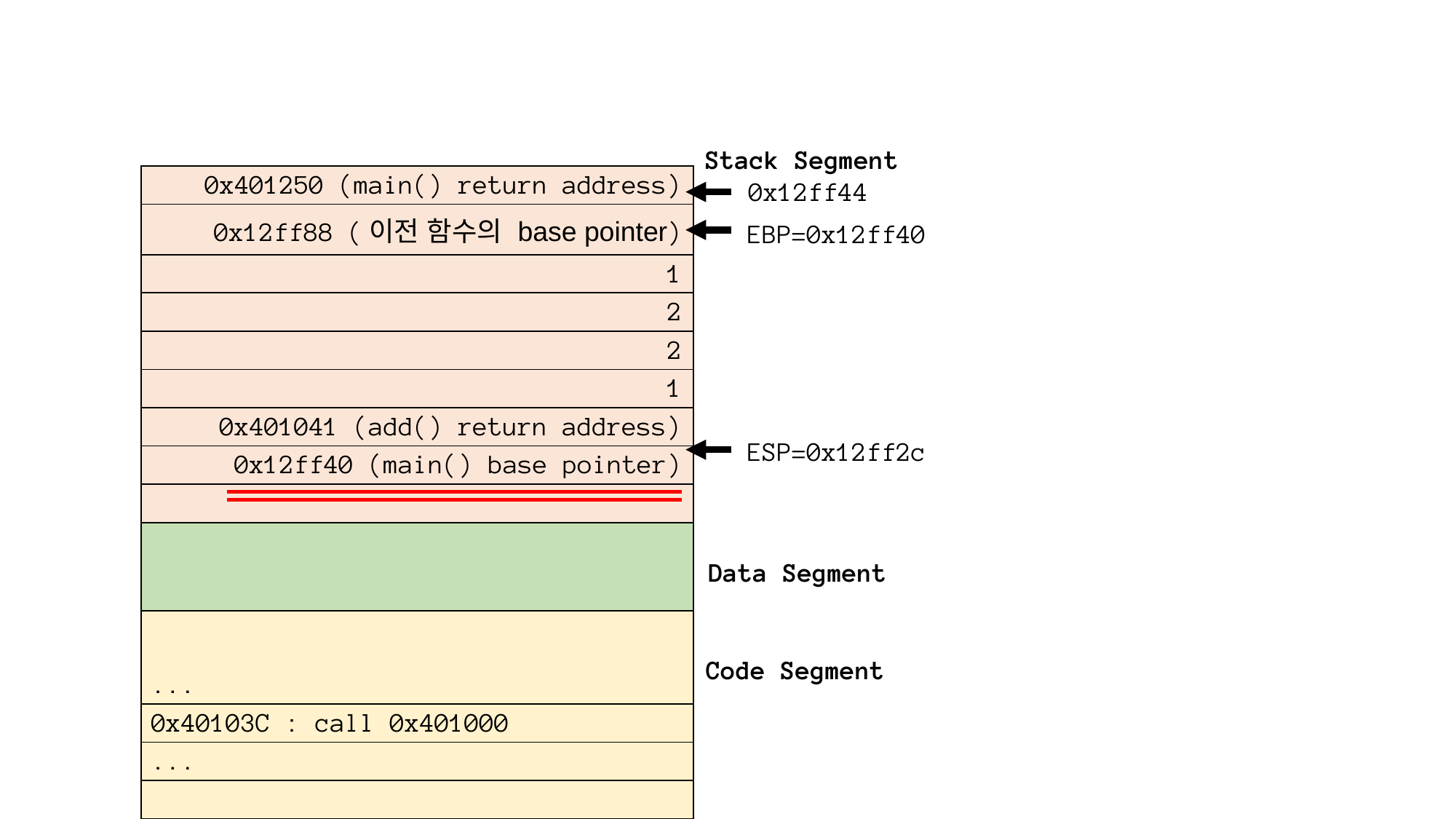

Stack Segment
| 0x401250 (main() return address) |
| --- |
| 0x12ff88 (이전 함수의 base pointer) |
| 1 |
| 2 |
| 2 |
| 1 |
| 0x401041 (add() return address) |
| 0x12ff40 (main() base pointer) |
|  |
|  |
| ... |
| 0x40103C : call 0x401000 |
| ... |
|  |
| 0x40101a : pop ebp |
| 0x401018 : mov esp, ebp |
| ... |
| 0x401003 : sub esp, 8 |
| 0x401001 : mov ebp, esp |
| 0x401000 : push ebp |
0x12ff44
EBP=0x12ff40
ESP=0x12ff2c
Data Segment
Code Segment
EIP